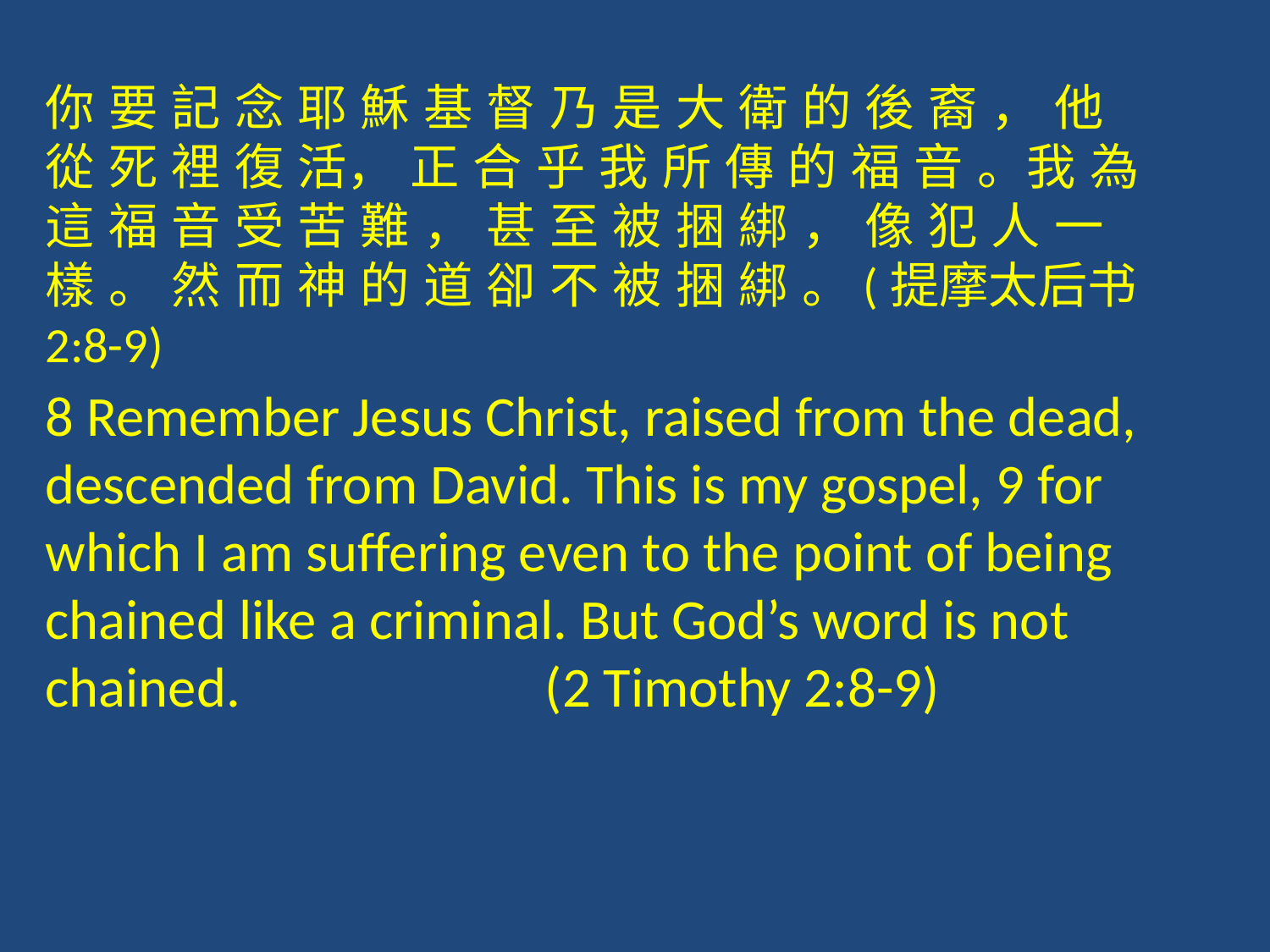

你 要 記 念 耶 穌 基 督 乃 是 大 衛 的 後 裔 ， 他 從 死 裡 復 活， 正 合 乎 我 所 傳 的 福 音 。我 為 這 福 音 受 苦 難 ， 甚 至 被 捆 綁 ， 像 犯 人 一 樣 。 然 而 神 的 道 卻 不 被 捆 綁 。(提摩太后书2:8-9)

8 Remember Jesus Christ, raised from the dead, descended from David. This is my gospel, 9 for which I am suffering even to the point of being chained like a criminal. But God’s word is not chained.                        (2 Timothy 2:8-9)